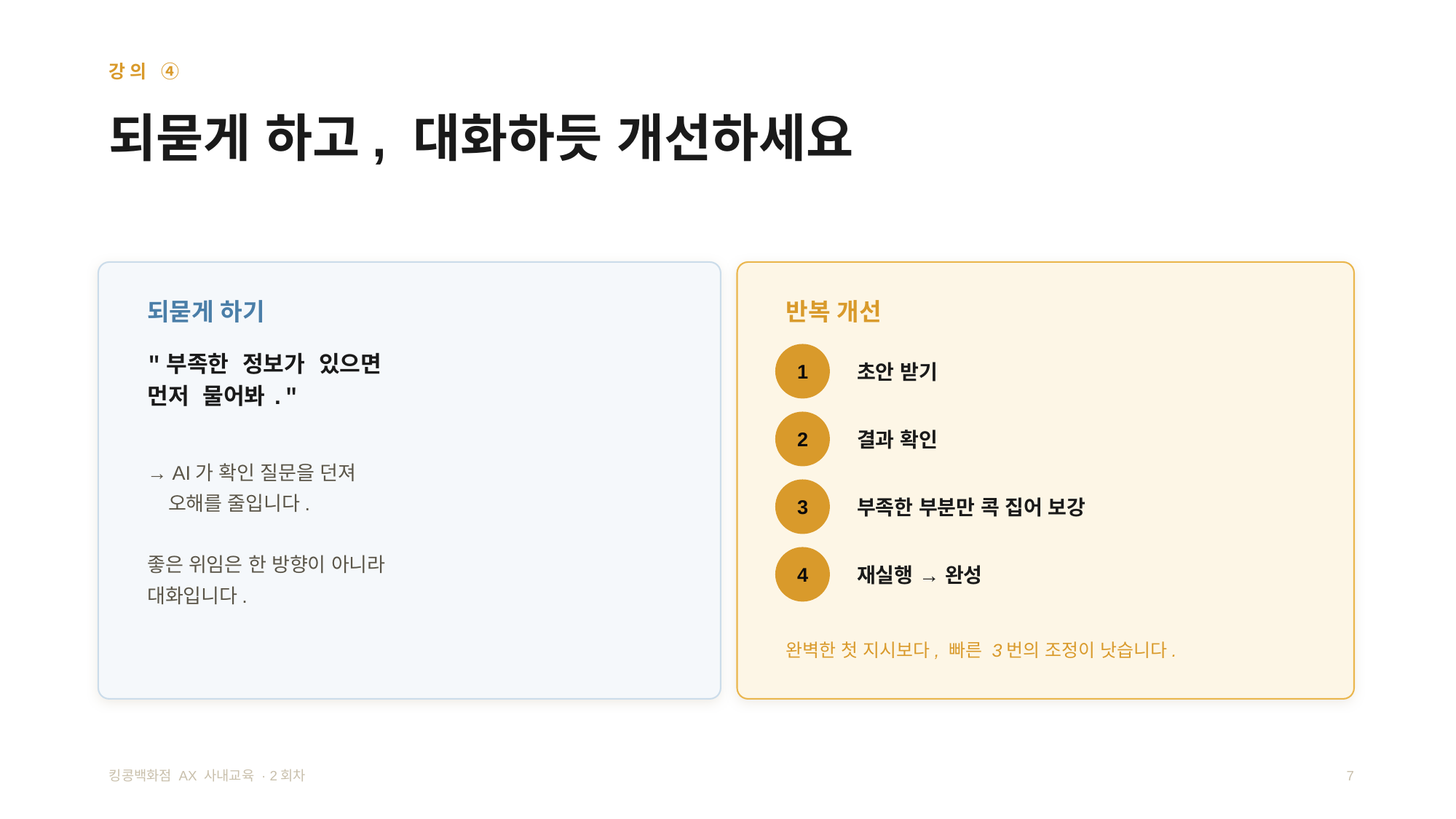

강의 ④
되묻게 하고, 대화하듯 개선하세요

되묻게 하기
반복 개선
"부족한 정보가 있으면
먼저 물어봐."

1
초안 받기

2
결과 확인
→ AI가 확인 질문을 던져
   오해를 줄입니다.

좋은 위임은 한 방향이 아니라
대화입니다.

3
부족한 부분만 콕 집어 보강

4
재실행 → 완성
완벽한 첫 지시보다, 빠른 3번의 조정이 낫습니다.
킹콩백화점 AX 사내교육 · 2회차
7